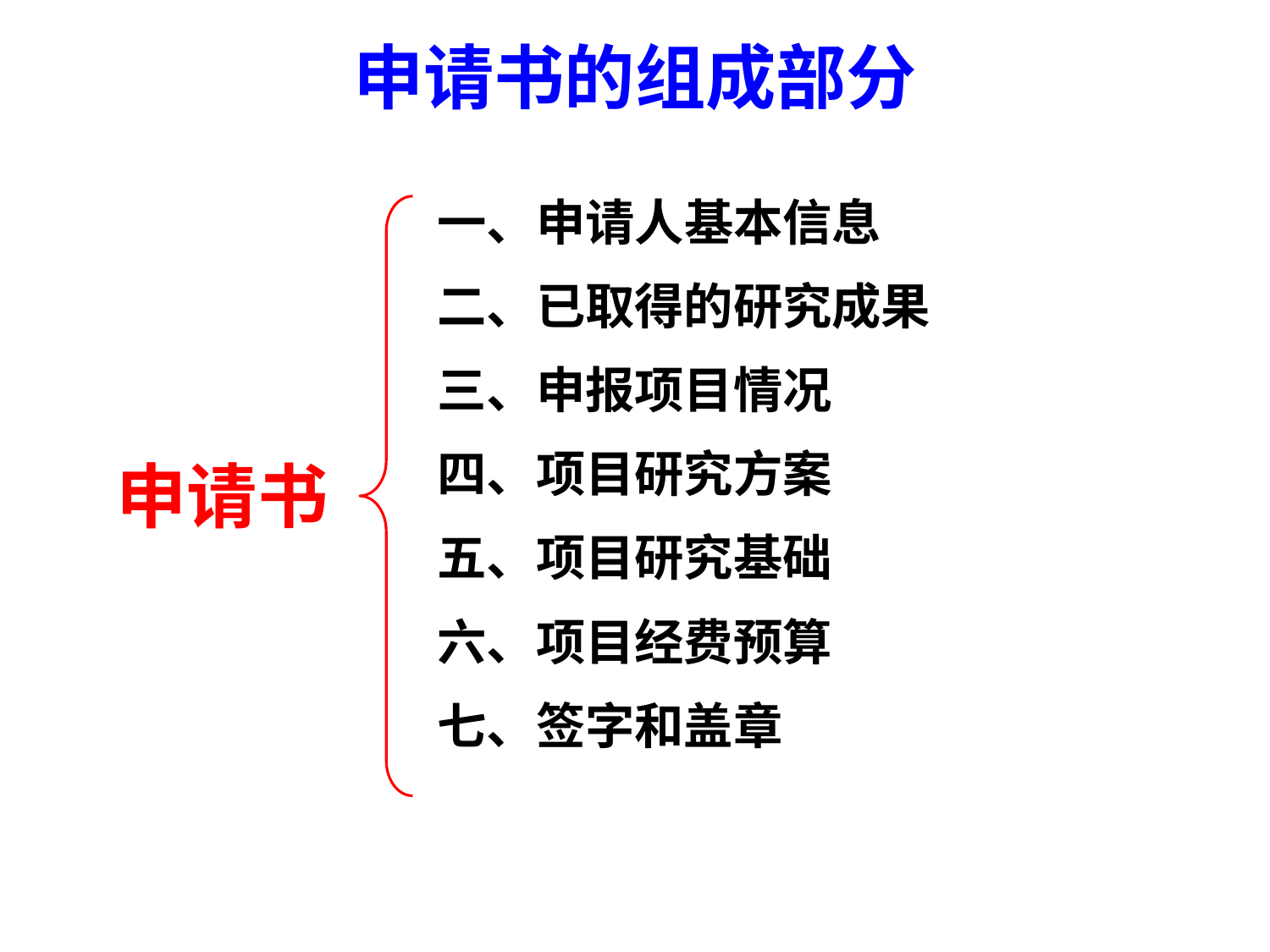

# 申请书的组成部分
一、申请人基本信息
二、已取得的研究成果
三、申报项目情况
四、项目研究方案
五、项目研究基础
六、项目经费预算
七、签字和盖章

申请书